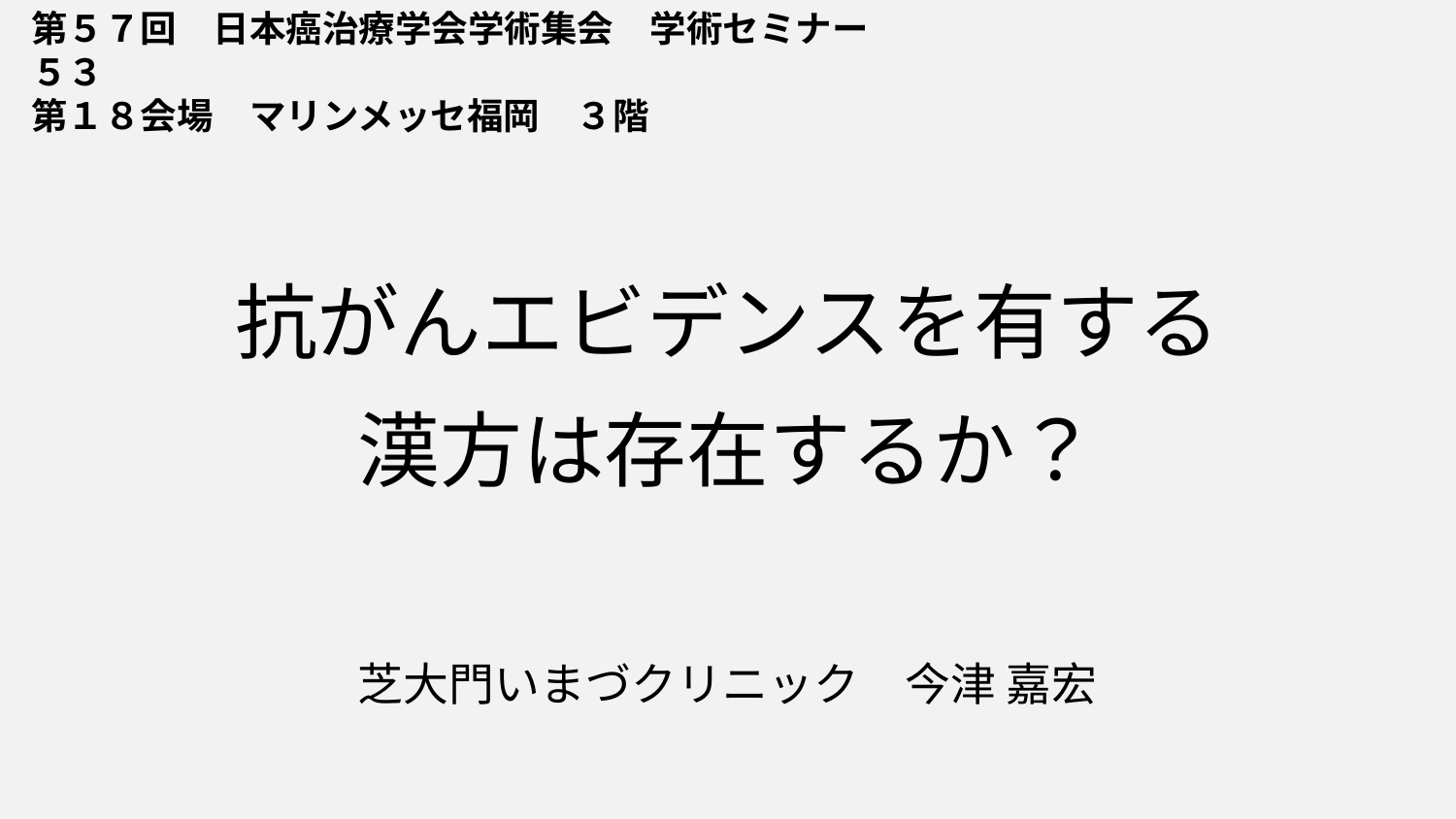

第５７回　日本癌治療学会学術集会　学術セミナー　５３
第１８会場　マリンメッセ福岡　３階
# 抗がんエビデンスを有する
漢方は存在するか？
芝大門いまづクリニック　今津 嘉宏